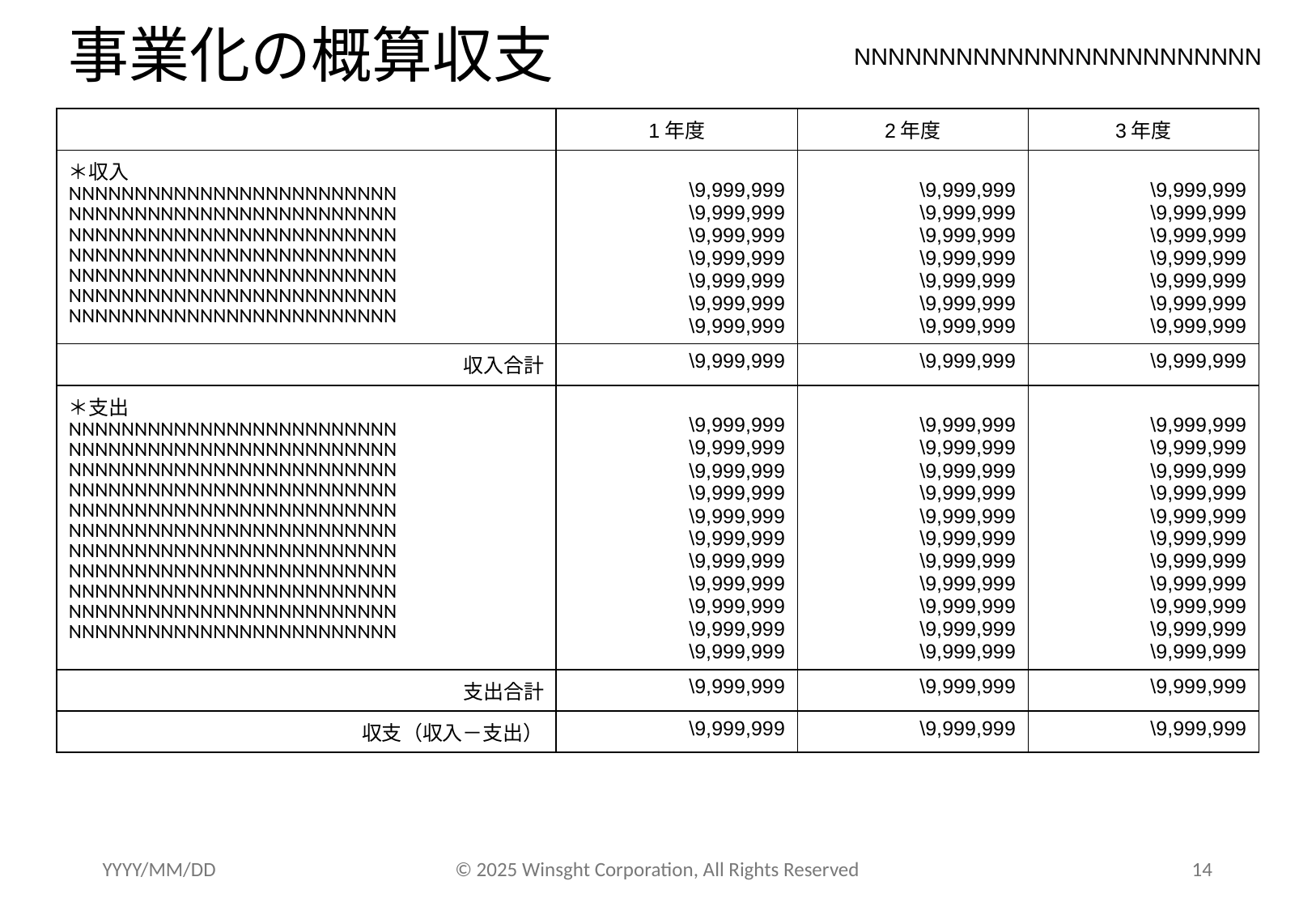

# 事業化の概算収支
NNNNNNNNNNNNNNNNNNNNNNNN
|  | 1年度 | 2年度 | 3年度 |
| --- | --- | --- | --- |
| ＊収入 NNNNNNNNNNNNNNNNNNNNNNNNN NNNNNNNNNNNNNNNNNNNNNNNNN NNNNNNNNNNNNNNNNNNNNNNNNN NNNNNNNNNNNNNNNNNNNNNNNNN NNNNNNNNNNNNNNNNNNNNNNNNN NNNNNNNNNNNNNNNNNNNNNNNNN NNNNNNNNNNNNNNNNNNNNNNNNN | \9,999,999 \9,999,999 \9,999,999 \9,999,999 \9,999,999 \9,999,999 \9,999,999 | \9,999,999 \9,999,999 \9,999,999 \9,999,999 \9,999,999 \9,999,999 \9,999,999 | \9,999,999 \9,999,999 \9,999,999 \9,999,999 \9,999,999 \9,999,999 \9,999,999 |
| 収入合計 | \9,999,999 | \9,999,999 | \9,999,999 |
| ＊支出 NNNNNNNNNNNNNNNNNNNNNNNNN NNNNNNNNNNNNNNNNNNNNNNNNN NNNNNNNNNNNNNNNNNNNNNNNNN NNNNNNNNNNNNNNNNNNNNNNNNN NNNNNNNNNNNNNNNNNNNNNNNNN NNNNNNNNNNNNNNNNNNNNNNNNN NNNNNNNNNNNNNNNNNNNNNNNNN NNNNNNNNNNNNNNNNNNNNNNNNN NNNNNNNNNNNNNNNNNNNNNNNNN NNNNNNNNNNNNNNNNNNNNNNNNN NNNNNNNNNNNNNNNNNNNNNNNNN | \9,999,999 \9,999,999 \9,999,999 \9,999,999 \9,999,999 \9,999,999 \9,999,999 \9,999,999 \9,999,999 \9,999,999 \9,999,999 | \9,999,999 \9,999,999 \9,999,999 \9,999,999 \9,999,999 \9,999,999 \9,999,999 \9,999,999 \9,999,999 \9,999,999 \9,999,999 | \9,999,999 \9,999,999 \9,999,999 \9,999,999 \9,999,999 \9,999,999 \9,999,999 \9,999,999 \9,999,999 \9,999,999 \9,999,999 |
| 支出合計 | \9,999,999 | \9,999,999 | \9,999,999 |
| 収支（収入－支出） | \9,999,999 | \9,999,999 | \9,999,999 |
YYYY/MM/DD
© 2025 Winsght Corporation, All Rights Reserved
14